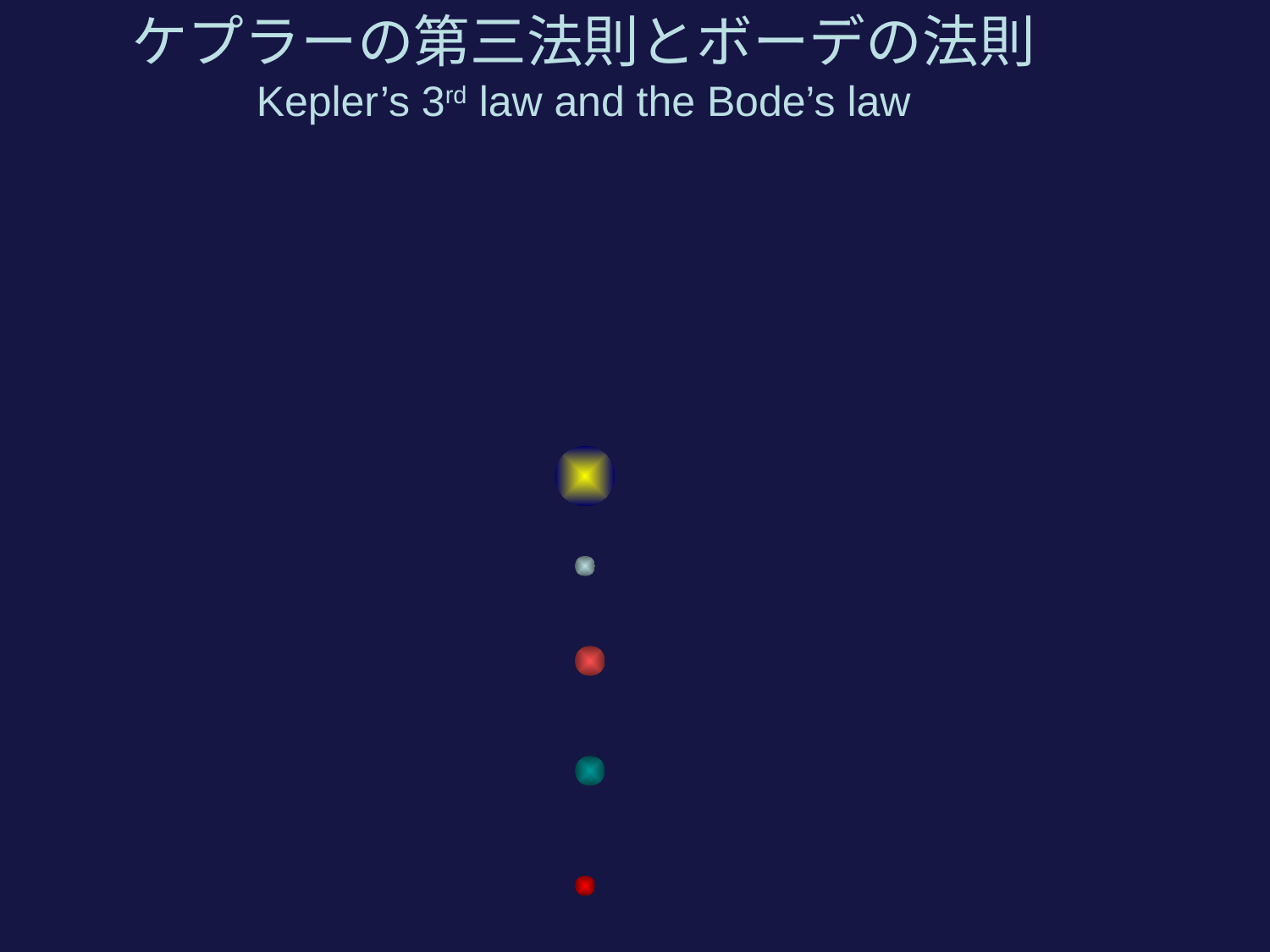

ケプラーの第三法則とボーデの法則
Kepler’s 3rd law and the Bode’s law